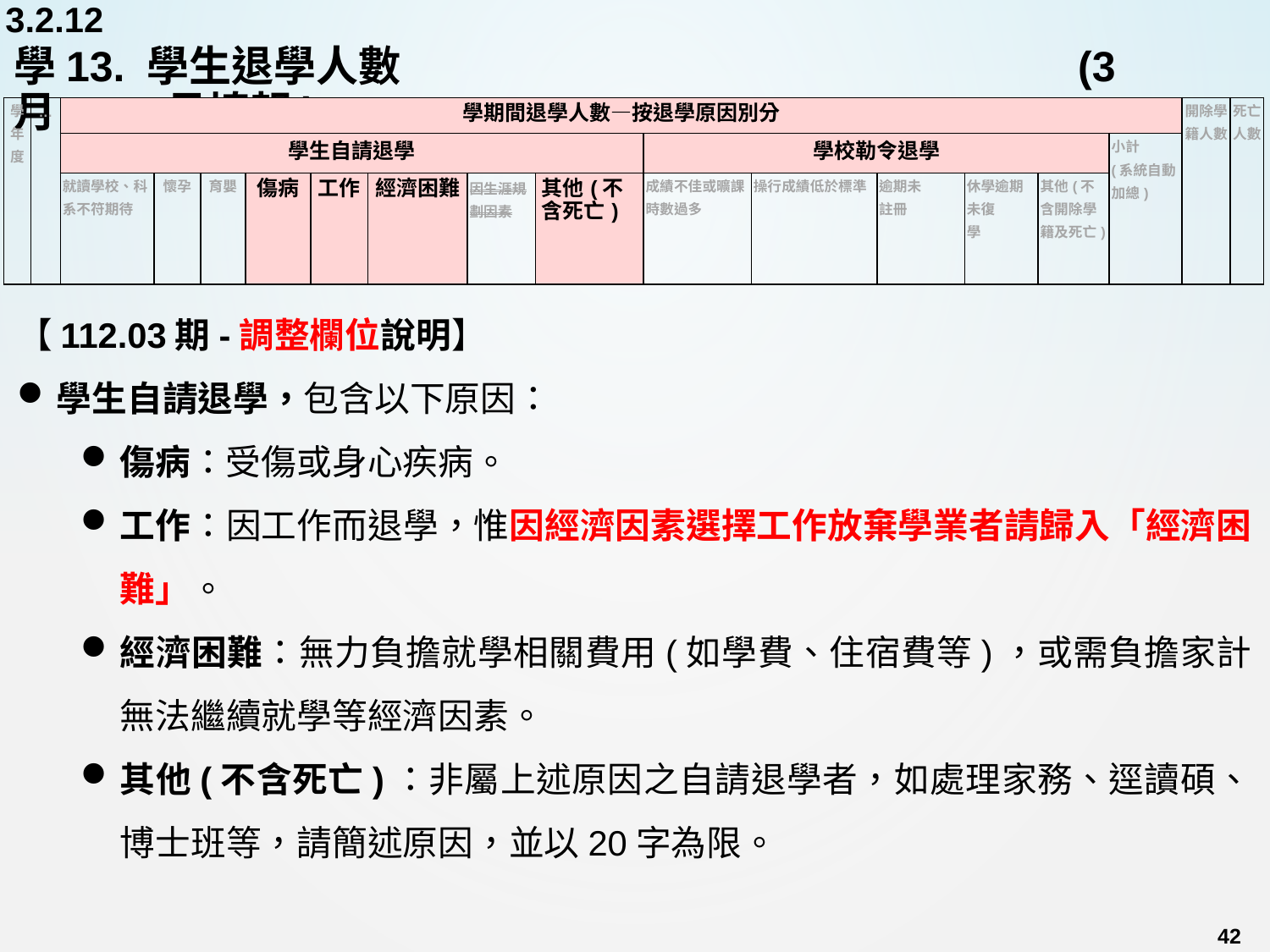

3.2.12
# 學13. 學生退學人數				   	    (3月、10月填報)
| 學年度 | … | 學期間退學人數—按退學原因別分 |  |  |  |  |  |  |  |  |  |  |  |  |  | 開除學籍人數 | 死亡人數 |
| --- | --- | --- | --- | --- | --- | --- | --- | --- | --- | --- | --- | --- | --- | --- | --- | --- | --- |
|  |  | 學生自請退學 |  |  |  |  |  |  |  | 學校勒令退學 |  |  |  |  | 小計 (系統自動加總) |  |  |
|  |  | 就讀學校、科系不符期待 | 懷孕 | 育嬰 | 傷病 | 工作 | 經濟困難 | 因生涯規劃因素 | 其他(不含死亡) | 成績不佳或曠課時數過多 | 操行成績低於標準 | 逾期未 註冊 | 休學逾期未復 學 | 其他(不含開除學籍及死亡) |  |  |  |
【112.03期-調整欄位說明】
學生自請退學，包含以下原因：
傷病：受傷或身心疾病。
工作：因工作而退學，惟因經濟因素選擇工作放棄學業者請歸入「經濟困難」。
經濟困難：無力負擔就學相關費用(如學費、住宿費等)，或需負擔家計無法繼續就學等經濟因素。
其他(不含死亡)：非屬上述原因之自請退學者，如處理家務、逕讀碩、博士班等，請簡述原因，並以20字為限。